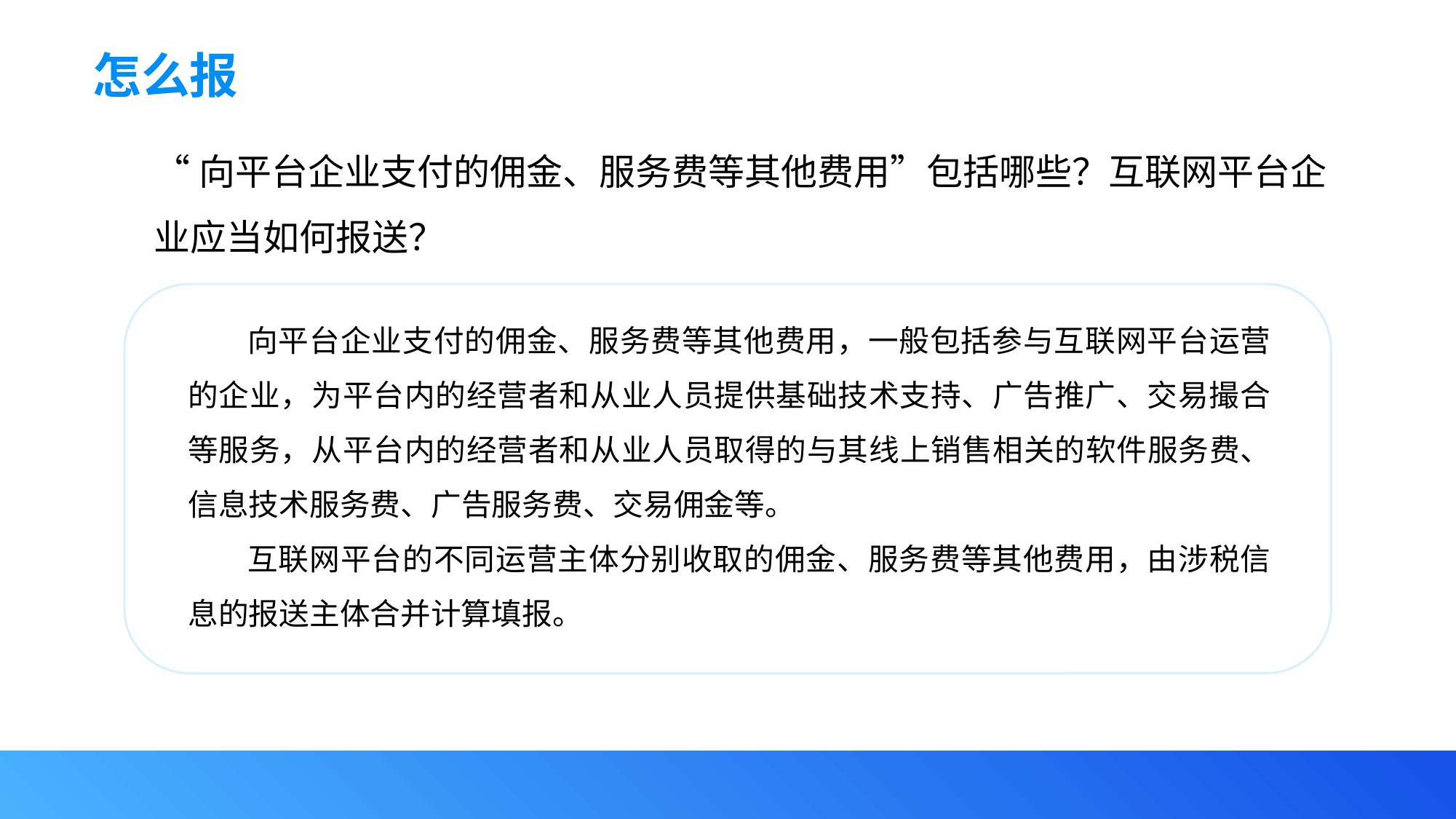

怎么报
“向平台企业支付的佣金、服务费等其他费用”包括哪些？互联网平台企业应当如何报送？

       向平台企业支付的佣金、服务费等其他费用，一般包括参与互联网平台运营的企业，为平台内的经营者和从业人员提供基础技术支持、广告推广、交易撮合等服务，从平台内的经营者和从业人员取得的与其线上销售相关的软件服务费、信息技术服务费、广告服务费、交易佣金等。
       互联网平台的不同运营主体分别收取的佣金、服务费等其他费用，由涉税信息的报送主体合并计算填报。